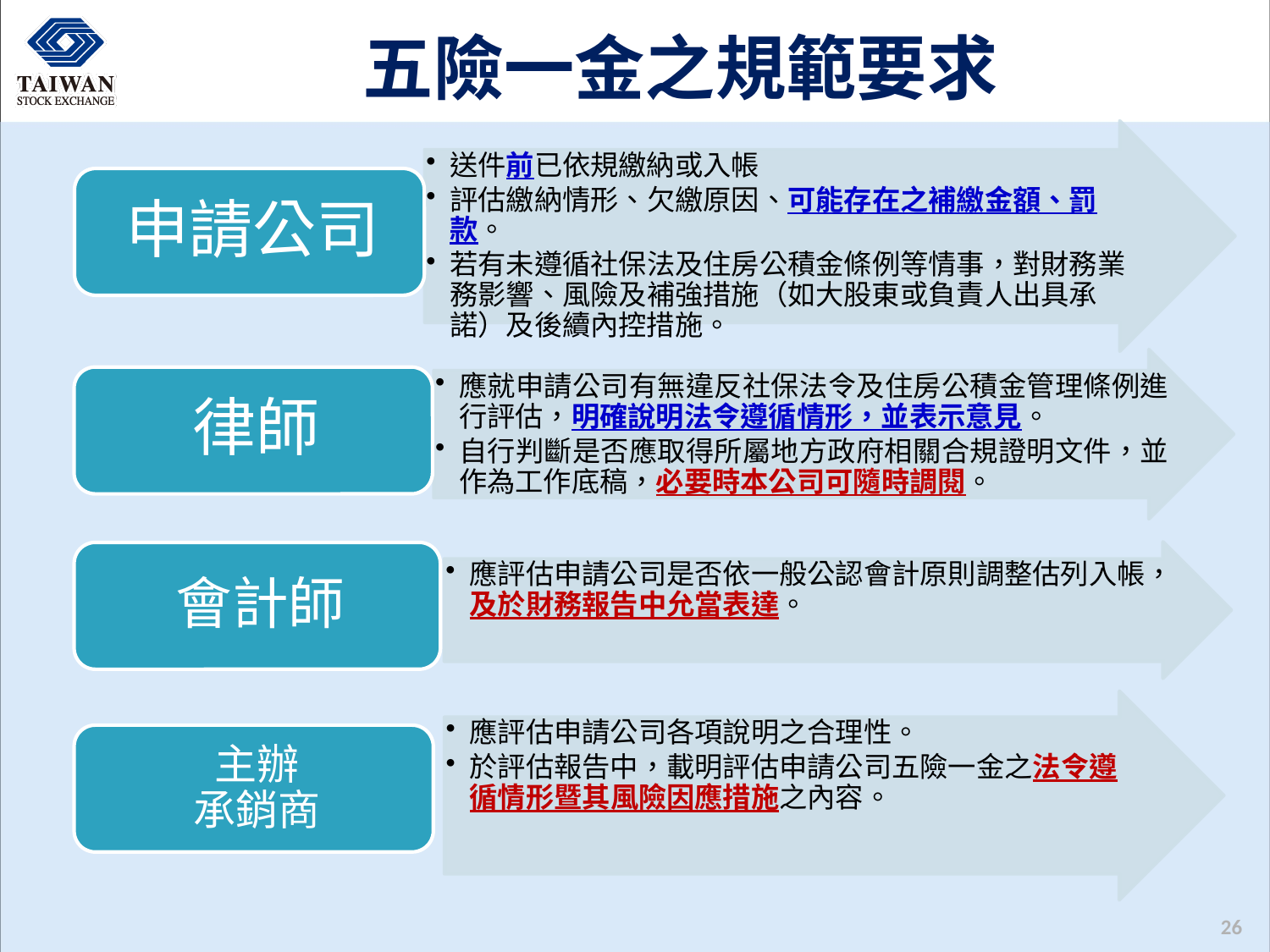

# 五險一金之規範要求
送件前已依規繳納或入帳
評估繳納情形、欠繳原因、可能存在之補繳金額、罰款。
若有未遵循社保法及住房公積金條例等情事，對財務業務影響、風險及補強措施（如大股東或負責人出具承諾）及後續內控措施。
申請公司
應就申請公司有無違反社保法令及住房公積金管理條例進行評估，明確說明法令遵循情形，並表示意見。
自行判斷是否應取得所屬地方政府相關合規證明文件，並作為工作底稿，必要時本公司可隨時調閱。
律師
應評估申請公司是否依一般公認會計原則調整估列入帳，及於財務報告中允當表達。
會計師
應評估申請公司各項說明之合理性。
於評估報告中，載明評估申請公司五險一金之法令遵循情形暨其風險因應措施之內容。
主辦
承銷商
26